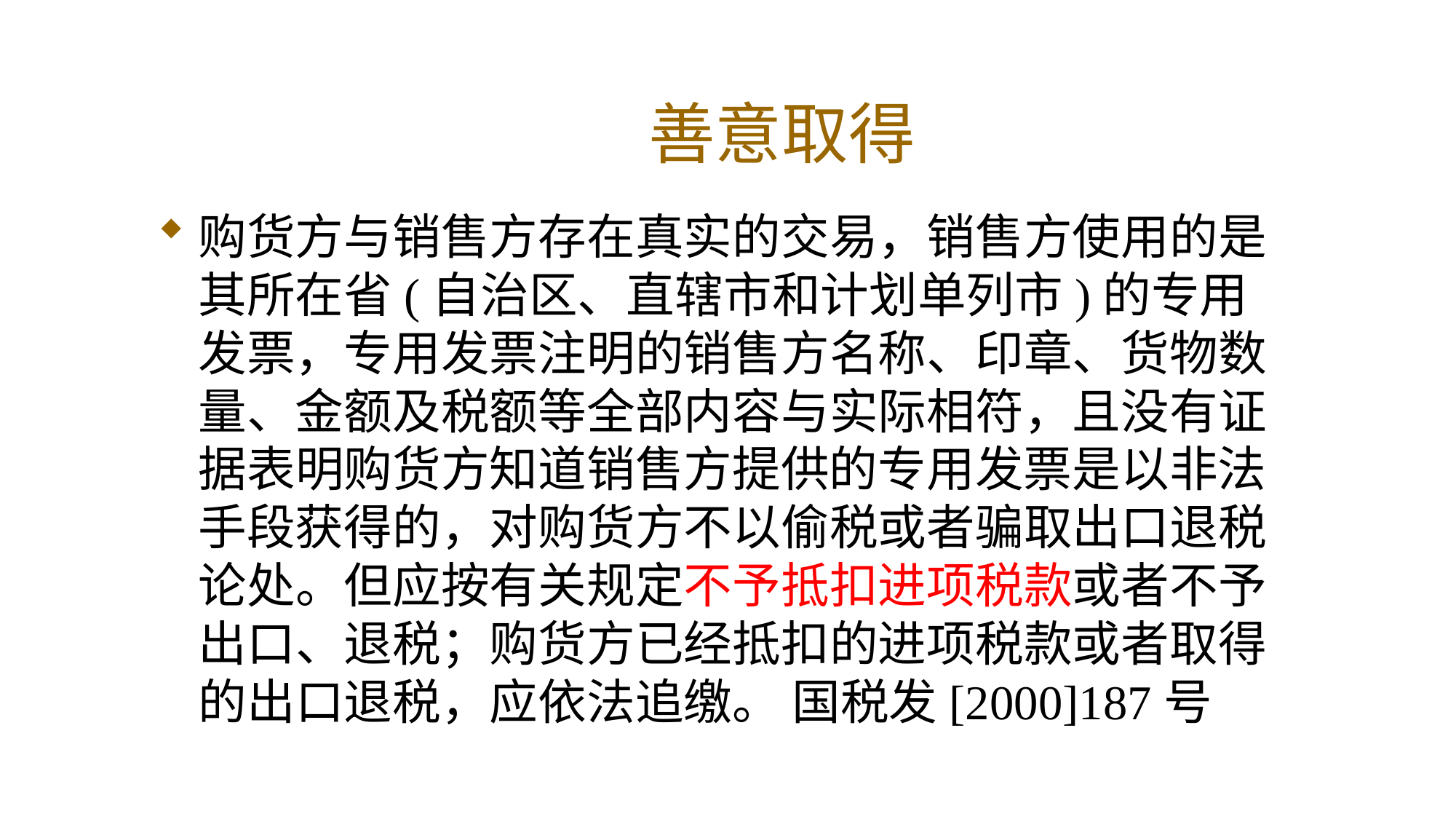

# 善意取得
购货方与销售方存在真实的交易，销售方使用的是其所在省(自治区、直辖市和计划单列市)的专用发票，专用发票注明的销售方名称、印章、货物数量、金额及税额等全部内容与实际相符，且没有证据表明购货方知道销售方提供的专用发票是以非法手段获得的，对购货方不以偷税或者骗取出口退税论处。但应按有关规定不予抵扣进项税款或者不予出口、退税；购货方已经抵扣的进项税款或者取得的出口退税，应依法追缴。 国税发[2000]187号